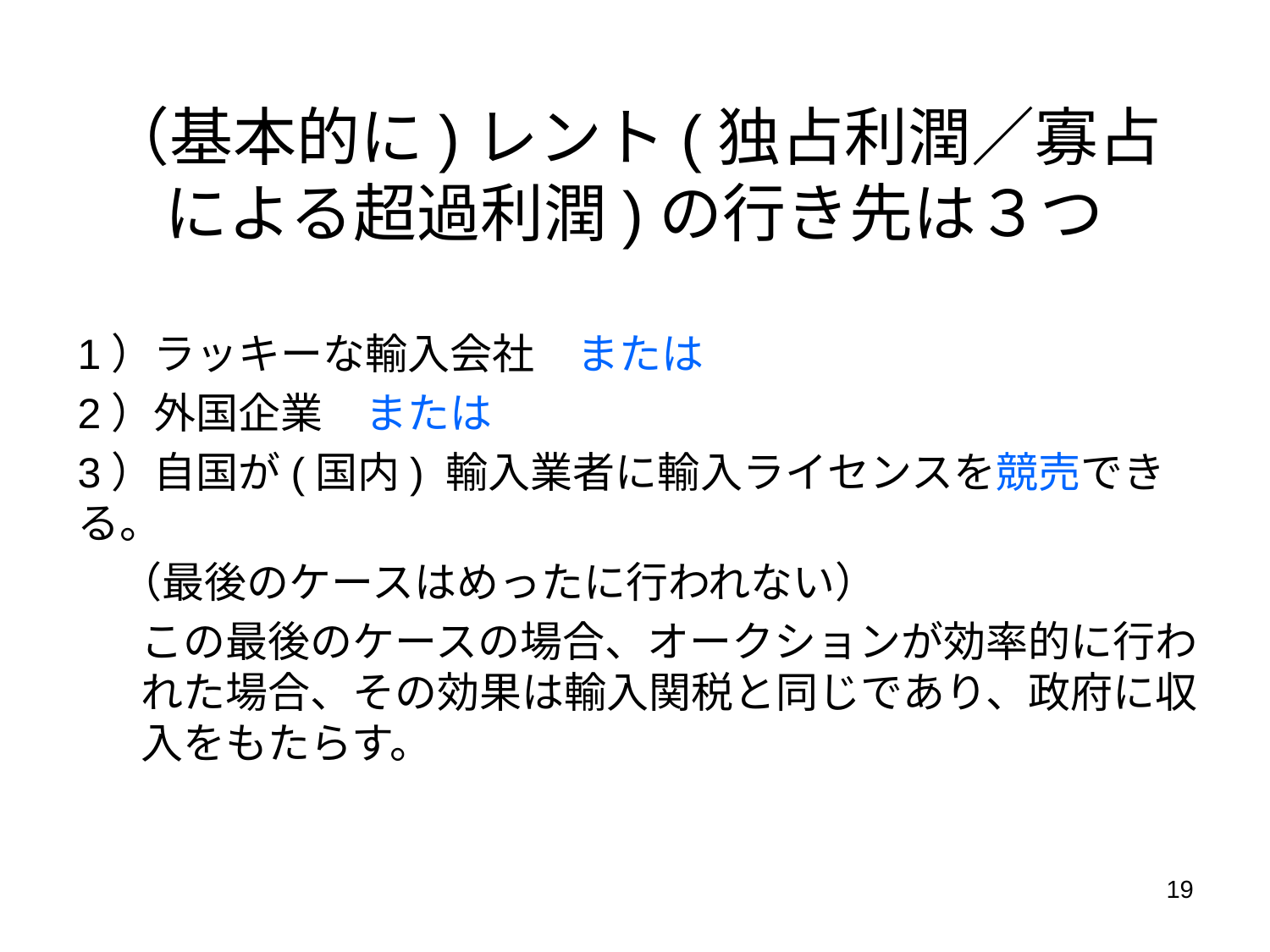

# （基本的に)レント(独占利潤／寡占による超過利潤)の行き先は３つ
1）ラッキーな輸入会社　または
2）外国企業　または
3）自国が(国内) 輸入業者に輸入ライセンスを競売できる。
　（最後のケースはめったに行われない）
この最後のケースの場合、オークションが効率的に行われた場合、その効果は輸入関税と同じであり、政府に収入をもたらす。
19